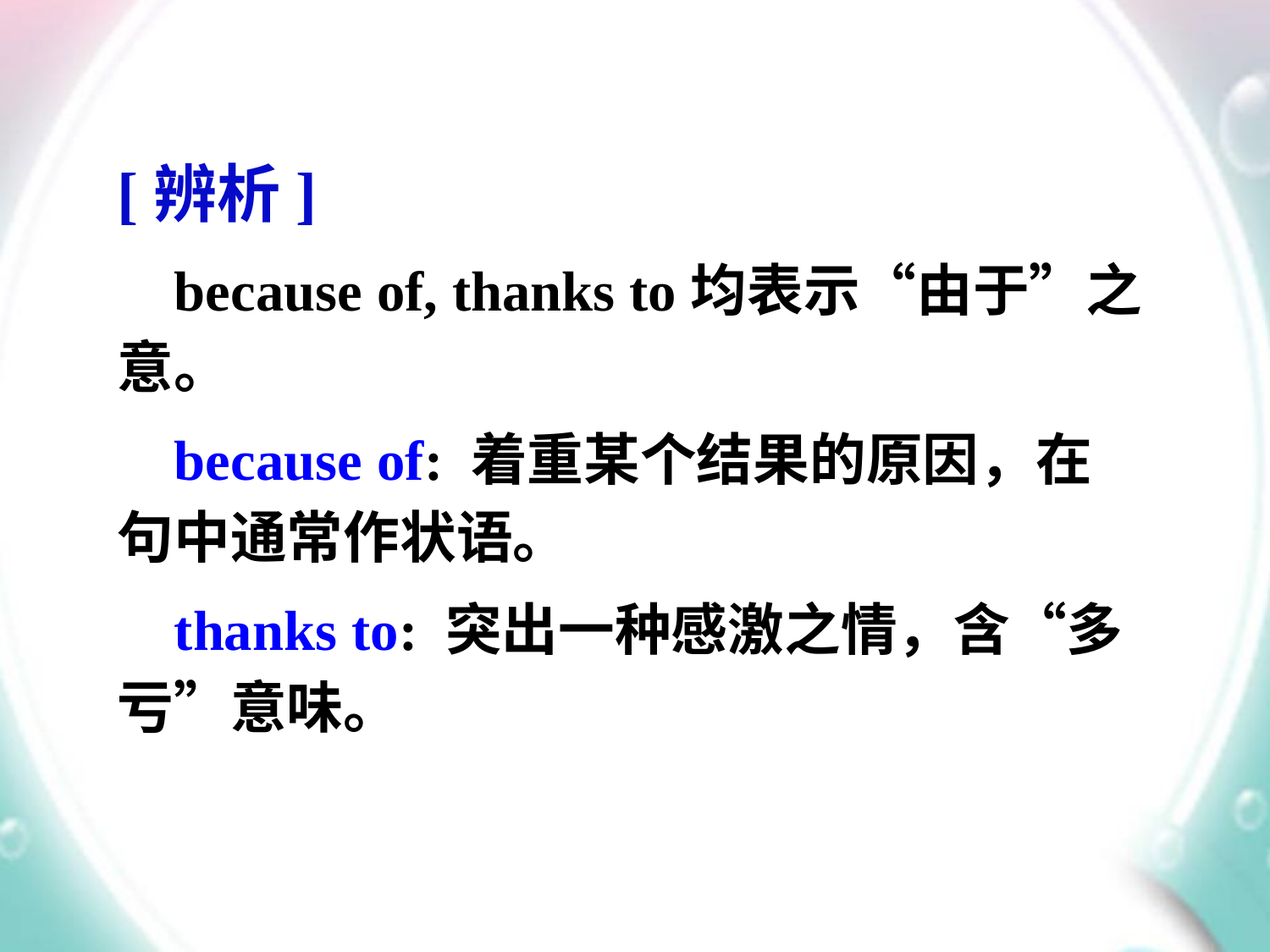

[辨析]
    because of, thanks to均表示“由于”之意。
    because of: 着重某个结果的原因，在句中通常作状语。
    thanks to: 突出一种感激之情，含“多亏”意味。